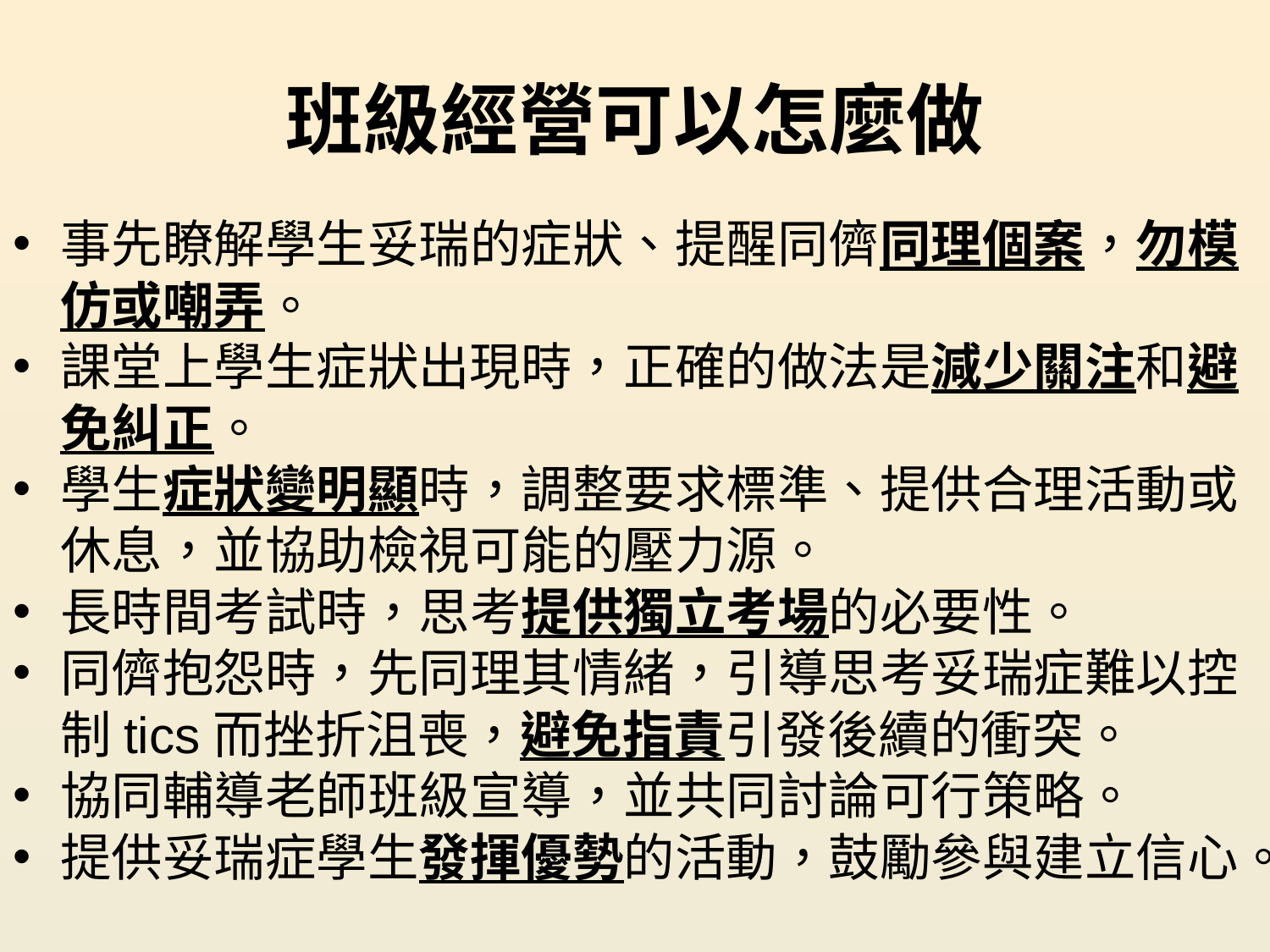

# 班級經營可以怎麼做
事先瞭解學生妥瑞的症狀、提醒同儕同理個案，勿模仿或嘲弄。
課堂上學生症狀出現時，正確的做法是減少關注和避免糾正。
學生症狀變明顯時，調整要求標準、提供合理活動或休息，並協助檢視可能的壓力源。
長時間考試時，思考提供獨立考場的必要性。
同儕抱怨時，先同理其情緒，引導思考妥瑞症難以控制tics而挫折沮喪，避免指責引發後續的衝突。
協同輔導老師班級宣導，並共同討論可行策略。
提供妥瑞症學生發揮優勢的活動，鼓勵參與建立信心。